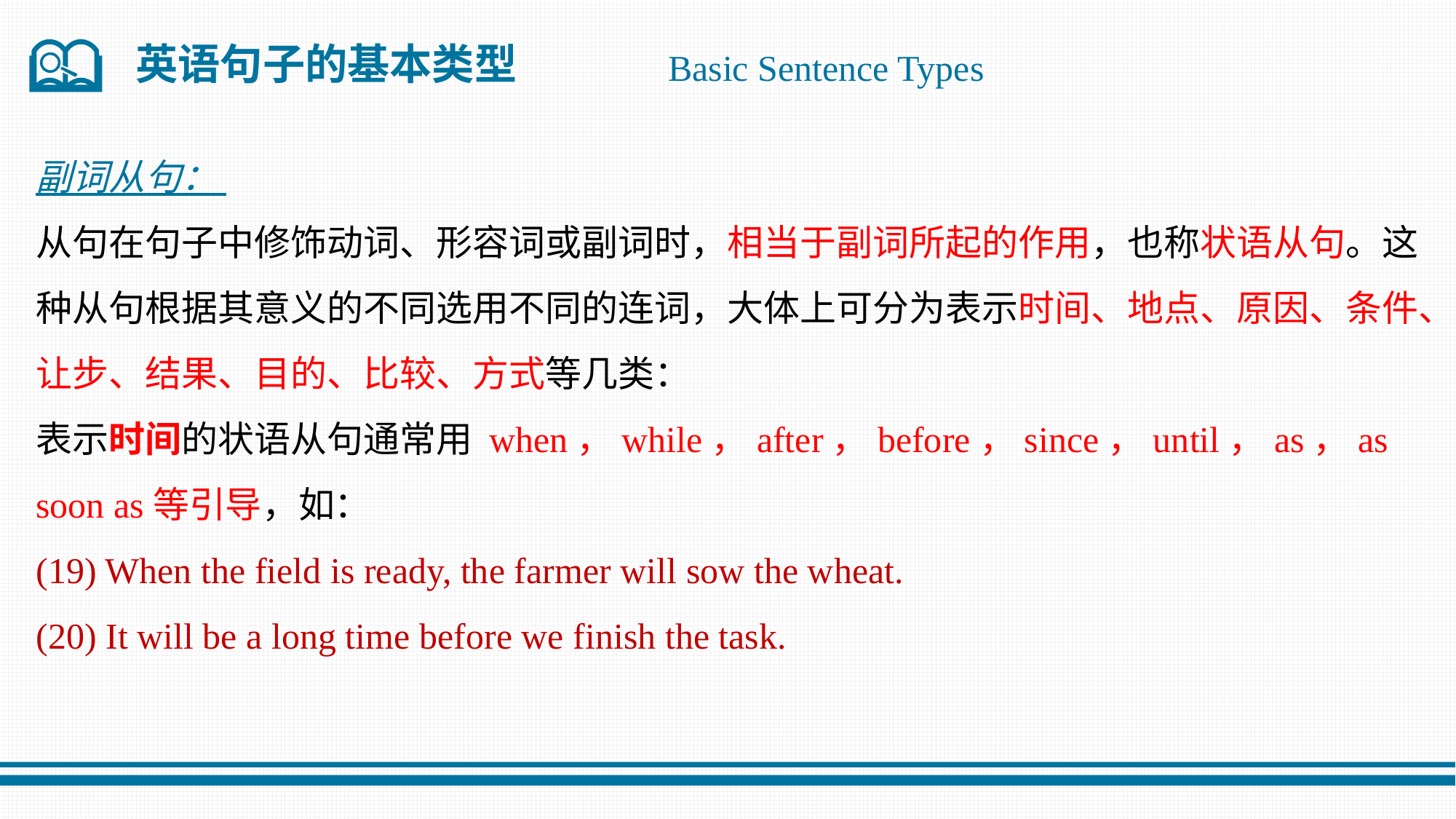

英语句子的基本类型
Basic Sentence Types
副词从句：
从句在句子中修饰动词、形容词或副词时，相当于副词所起的作用，也称状语从句。这种从句根据其意义的不同选用不同的连词，大体上可分为表示时间、地点、原因、条件、让步、结果、目的、比较、方式等几类：
表示时间的状语从句通常用 when，while，after，before，since，until，as，as soon as等引导，如：
(19) When the field is ready, the farmer will sow the wheat.
(20) It will be a long time before we finish the task.